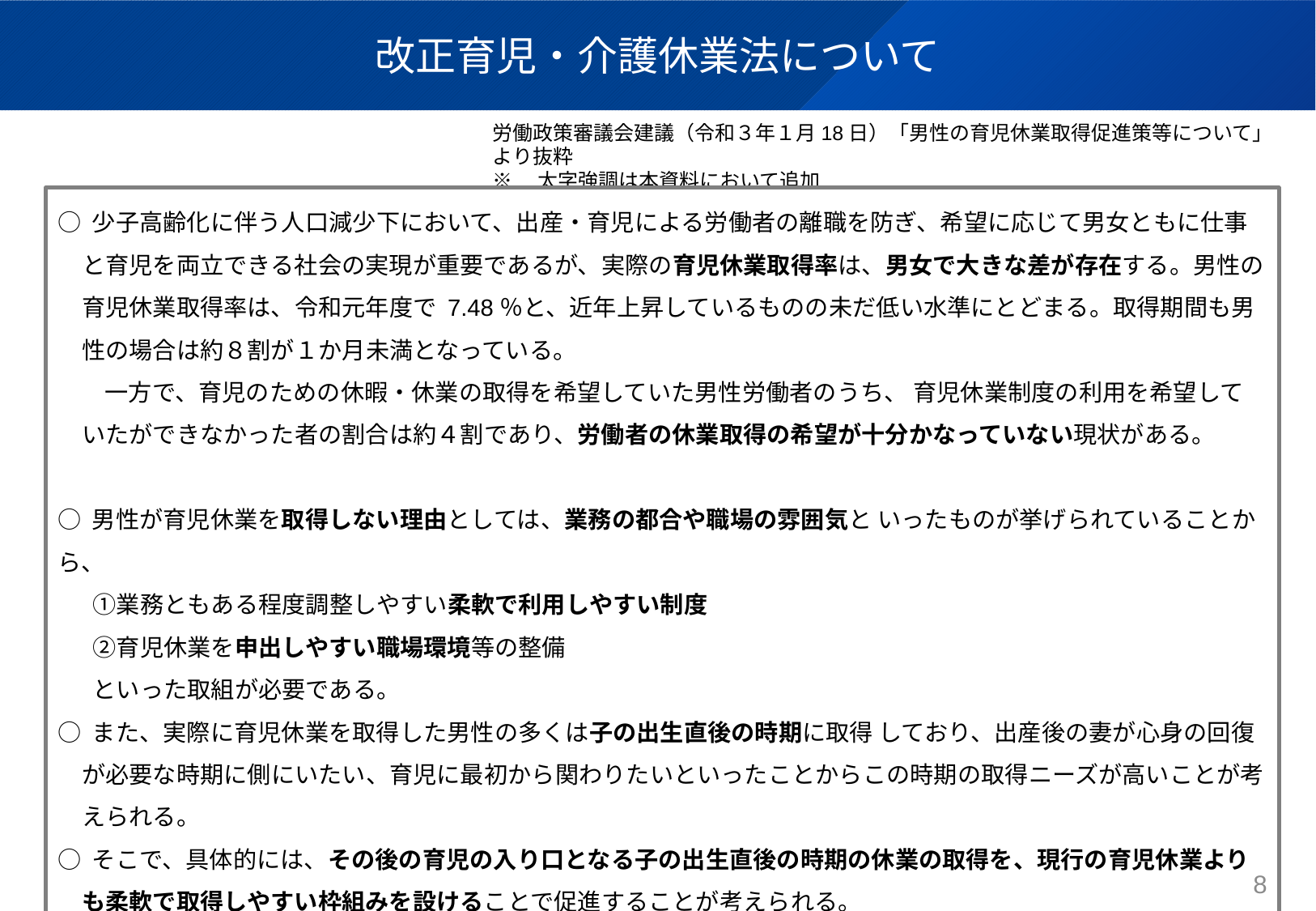

# 改正育児・介護休業法について
労働政策審議会建議（令和３年１月18日）「男性の育児休業取得促進策等について」より抜粋
※　太字強調は本資料において追加
○ 少子高齢化に伴う人口減少下において、出産・育児による労働者の離職を防ぎ、希望に応じて男女ともに仕事と育児を両立できる社会の実現が重要であるが、実際の育児休業取得率は、男女で大きな差が存在する。男性の育児休業取得率は、令和元年度で 7.48％と、近年上昇しているものの未だ低い水準にとどまる。取得期間も男性の場合は約８割が１か月未満となっている。
　　一方で、育児のための休暇・休業の取得を希望していた男性労働者のうち、 育児休業制度の利用を希望していたができなかった者の割合は約４割であり、労働者の休業取得の希望が十分かなっていない現状がある。

○ 男性が育児休業を取得しない理由としては、業務の都合や職場の雰囲気と いったものが挙げられていることから、
　①業務ともある程度調整しやすい柔軟で利用しやすい制度
　②育児休業を申出しやすい職場環境等の整備
　といった取組が必要である。
○ また、実際に育児休業を取得した男性の多くは子の出生直後の時期に取得 しており、出産後の妻が心身の回復が必要な時期に側にいたい、育児に最初から関わりたいといったことからこの時期の取得ニーズが高いことが考えられる。
○ そこで、具体的には、その後の育児の入り口となる子の出生直後の時期の休業の取得を、現行の育児休業よりも柔軟で取得しやすい枠組みを設けることで促進することが考えられる。
8